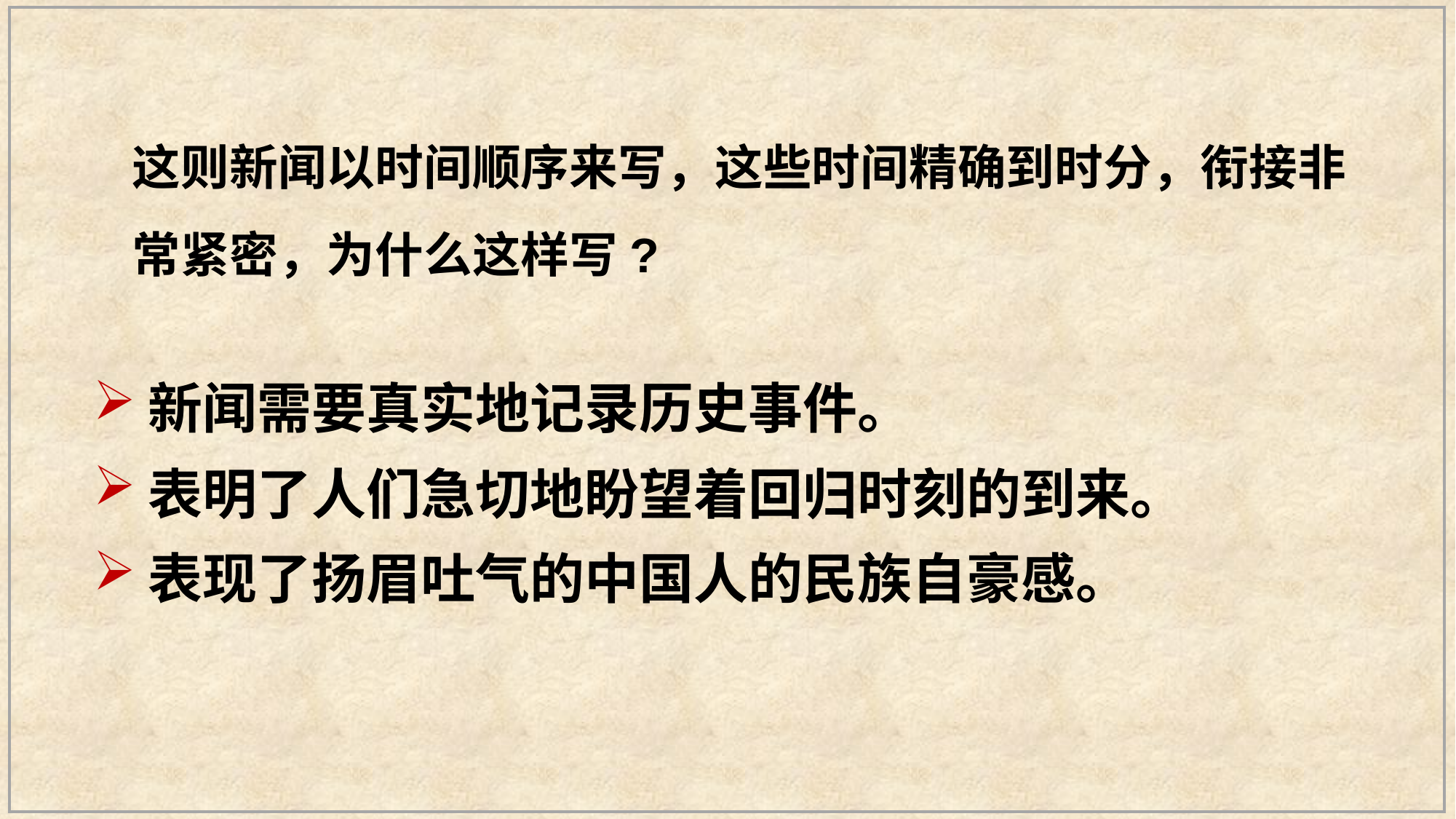

这则新闻以时间顺序来写，这些时间精确到时分，衔接非常紧密，为什么这样写?
新闻需要真实地记录历史事件。
表明了人们急切地盼望着回归时刻的到来。
表现了扬眉吐气的中国人的民族自豪感。